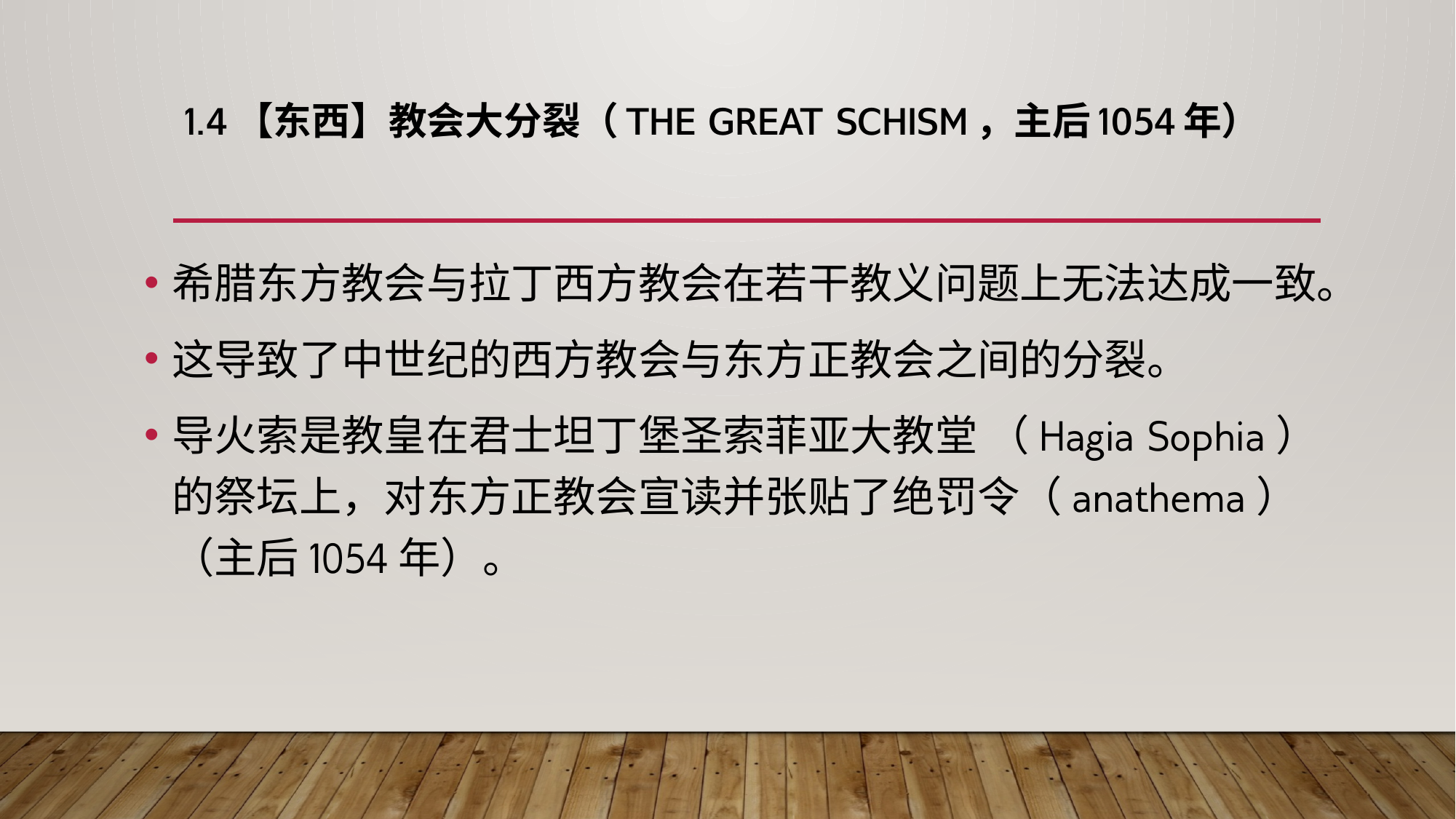

# 1.4【东西】教会大分裂（The Great Schism，主后1054年）
希腊东方教会与拉丁西方教会在若干教义问题上无法达成一致。
这导致了中世纪的西方教会与东方正教会之间的分裂。
导火索是教皇在君士坦丁堡圣索菲亚大教堂 （Hagia Sophia）的祭坛上，对东方正教会宣读并张贴了绝罚令（anathema）（主后1054年）。